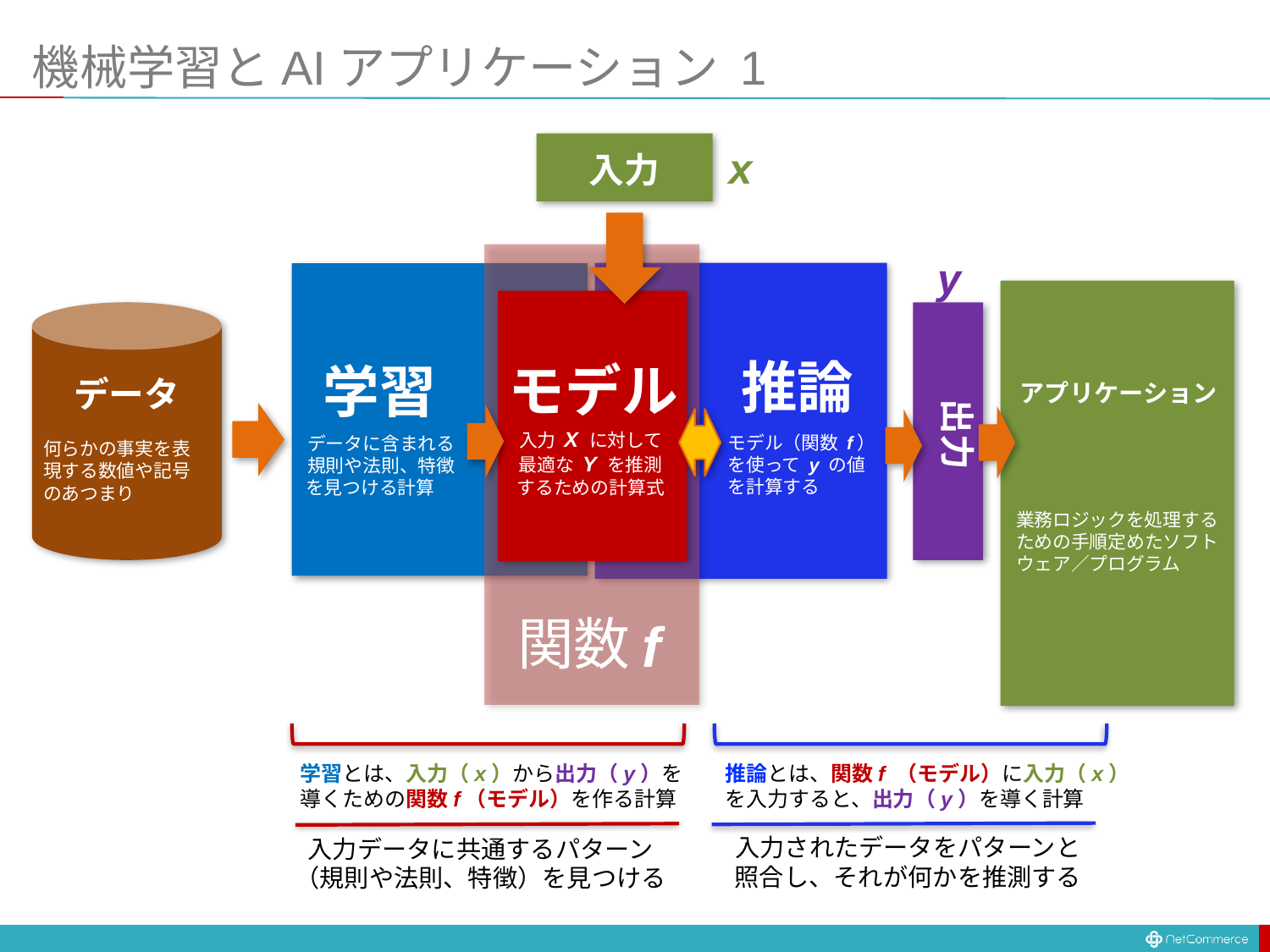

# 機械学習とAIアプリケーション 1

x
入力

関数
f
y

推論
モデル
学習
データ
アプリケーション
出力

入力 X に対して
最適な Y を推測
するための計算式

モデル（関数 f）を使って y の値
を計算する
データに含まれる
規則や法則、特徴
を見つける計算

何らかの事実を表現する数値や記号のあつまり
業務ロジックを処理するための手順定めたソフトウェア／プログラム

推論とは、関数f （モデル）に入力（x）
を入力すると、出力（y）を導く計算
入力されたデータをパターンと
照合し、それが何かを推測する

学習とは、入力（x）から出力（y）を
導くための関数f（モデル）を作る計算
入力データに共通するパターン
（規則や法則、特徴）を見つける